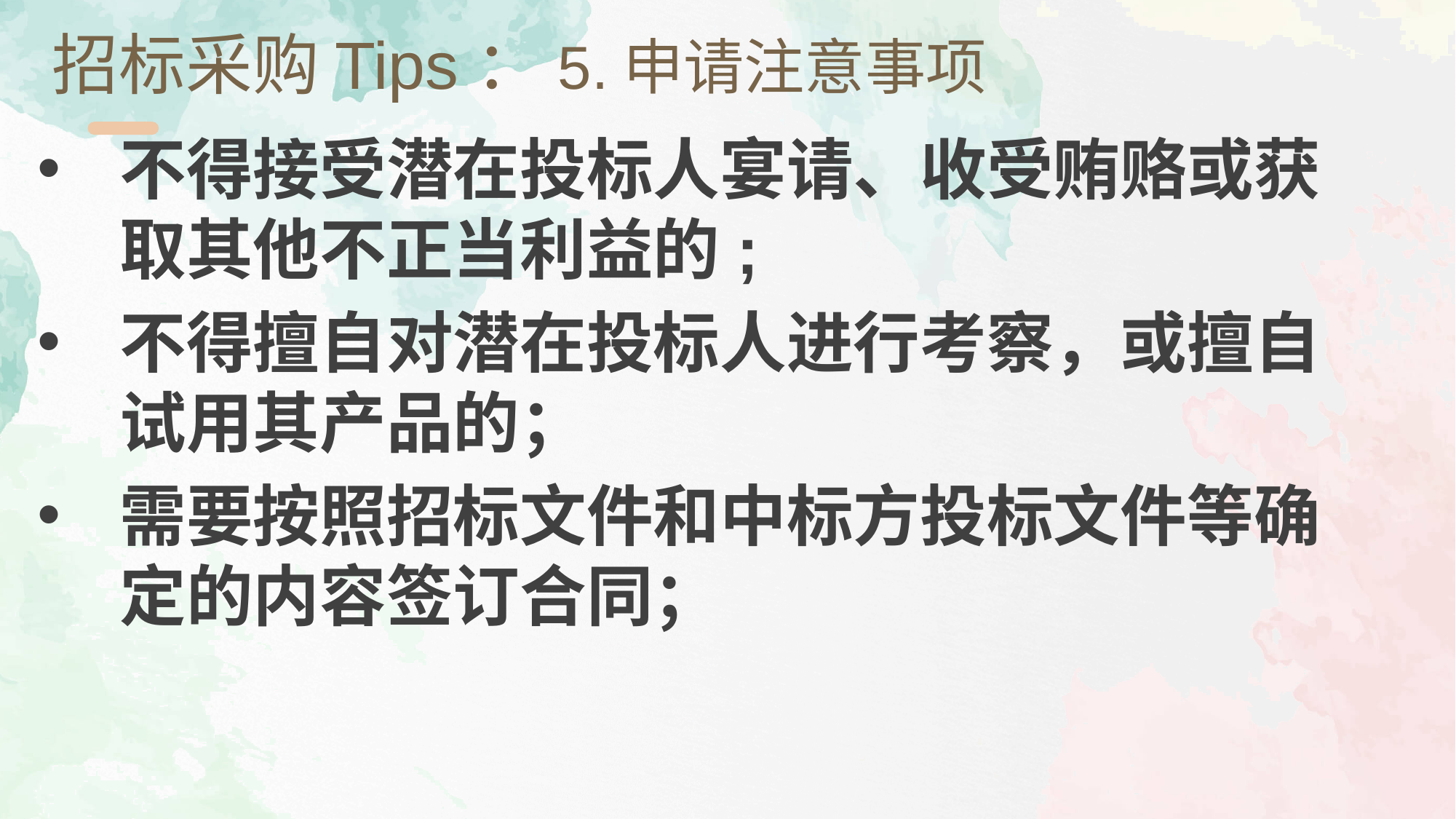

招标采购Tips：5.申请注意事项

不得接受潜在投标人宴请、收受贿赂或获取其他不正当利益的;
不得擅自对潜在投标人进行考察，或擅自试用其产品的；
需要按照招标文件和中标方投标文件等确定的内容签订合同；